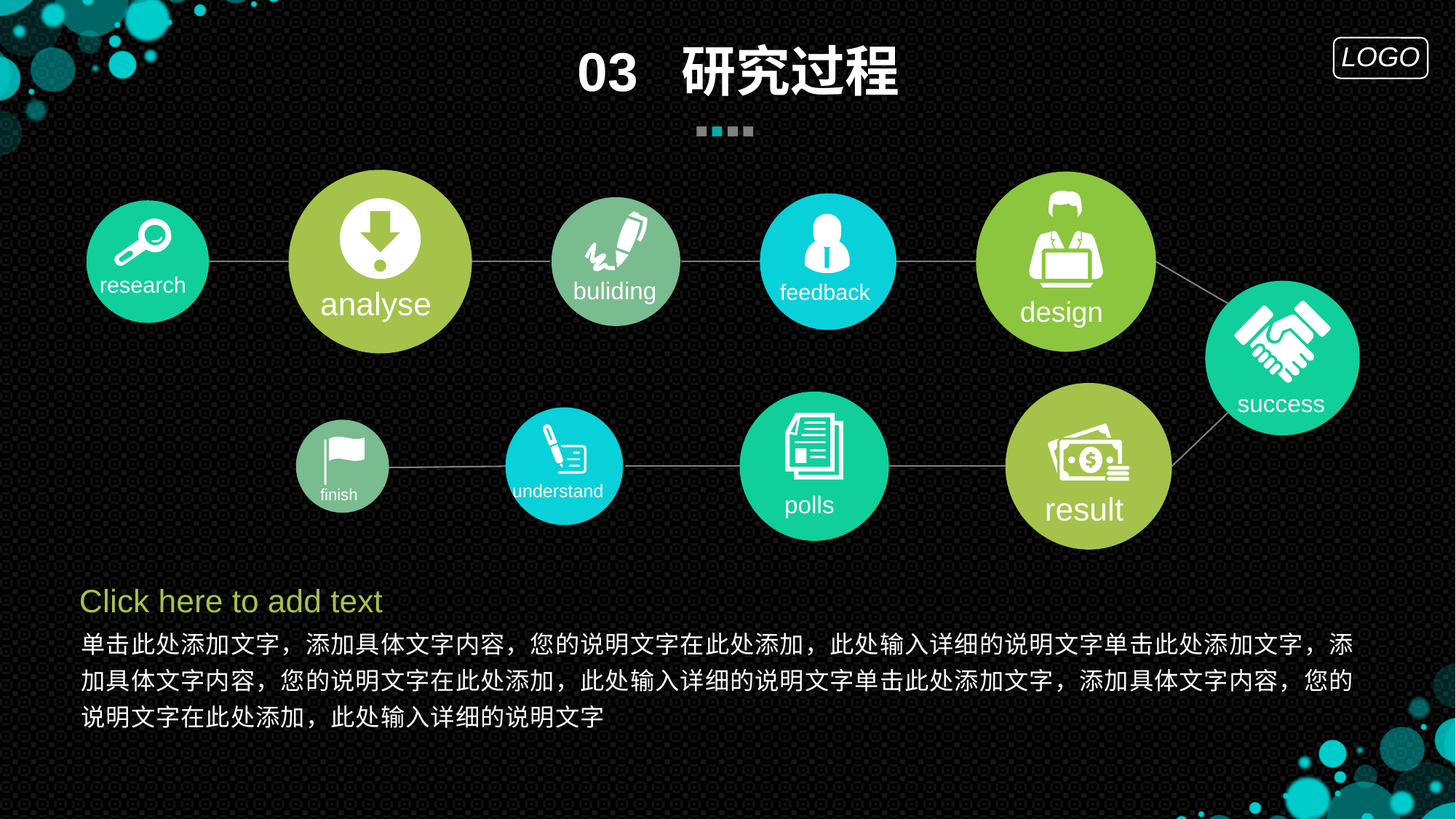

03  研究过程

analyse

design

feedback

buliding

research

success

result

polls

understand

finish
Click here to add text
单击此处添加文字，添加具体文字内容，您的说明文字在此处添加，此处输入详细的说明文字单击此处添加文字，添加具体文字内容，您的说明文字在此处添加，此处输入详细的说明文字单击此处添加文字，添加具体文字内容，您的说明文字在此处添加，此处输入详细的说明文字